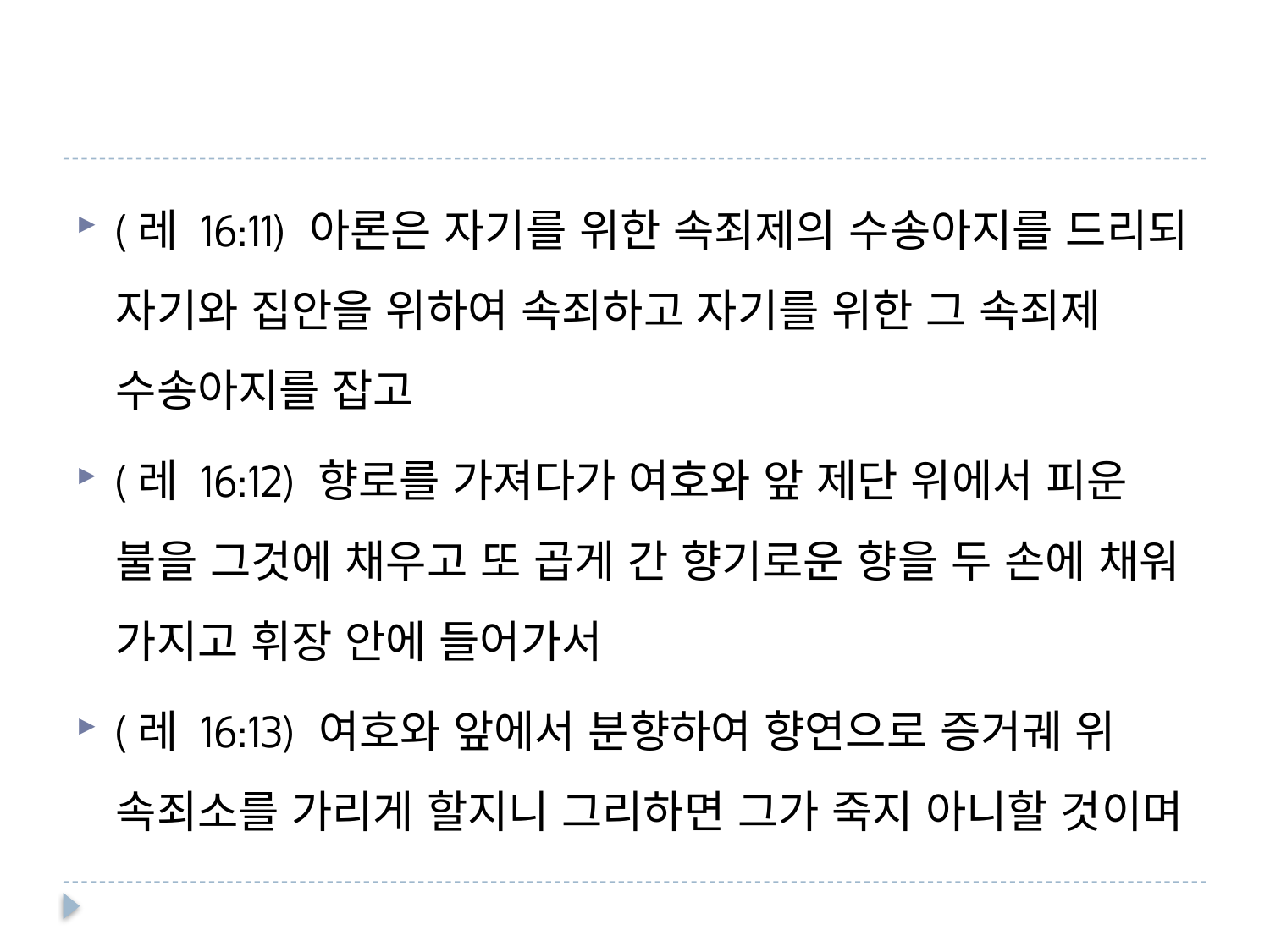

#
(레 16:11) 아론은 자기를 위한 속죄제의 수송아지를 드리되 자기와 집안을 위하여 속죄하고 자기를 위한 그 속죄제 수송아지를 잡고
(레 16:12) 향로를 가져다가 여호와 앞 제단 위에서 피운 불을 그것에 채우고 또 곱게 간 향기로운 향을 두 손에 채워 가지고 휘장 안에 들어가서
(레 16:13) 여호와 앞에서 분향하여 향연으로 증거궤 위 속죄소를 가리게 할지니 그리하면 그가 죽지 아니할 것이며